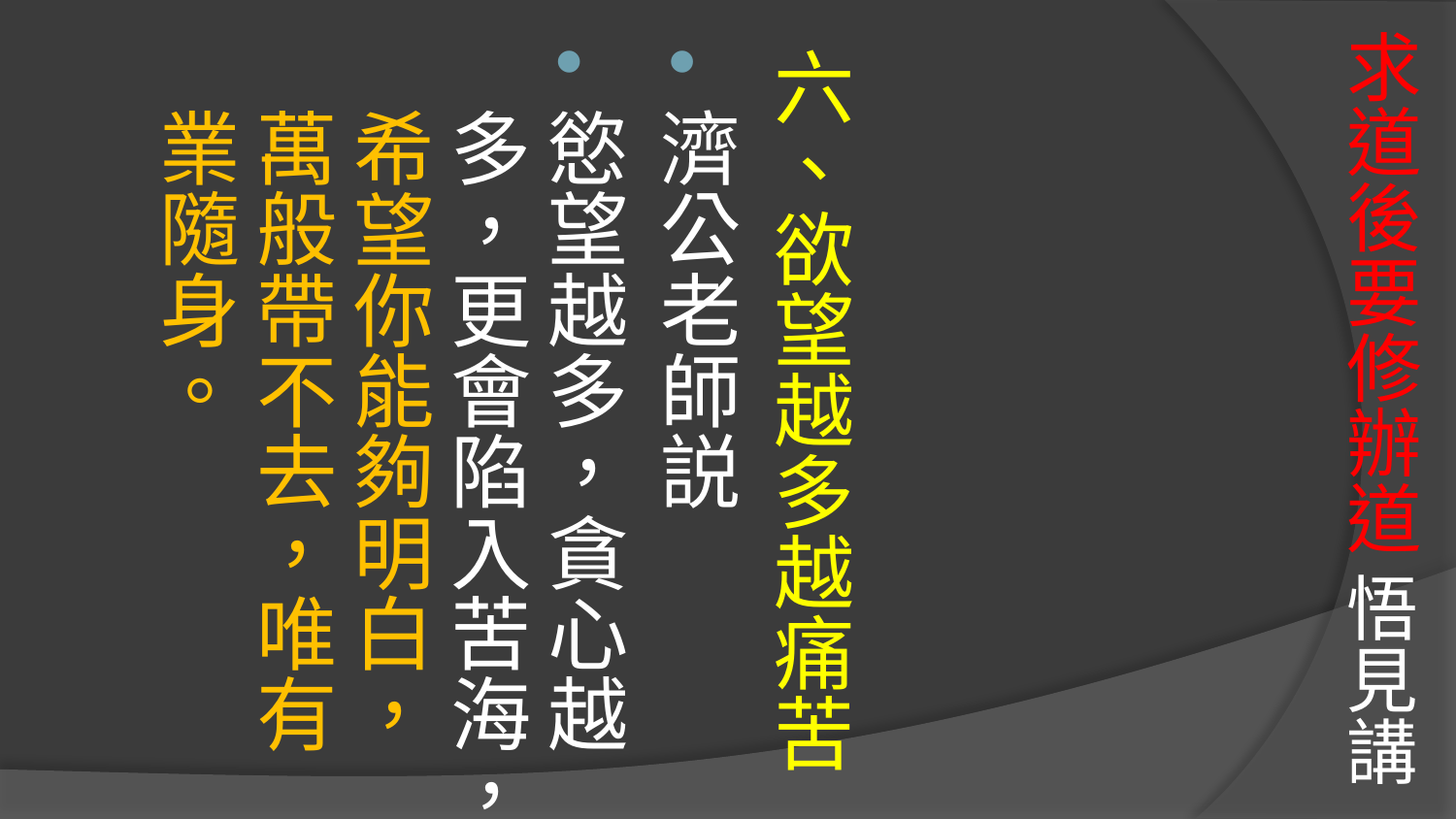

# 求道後要修辦道 悟見講
六、欲望越多越痛苦
濟公老師説
慾望越多，貪心越多，更會陷入苦海，希望你能夠明白，萬般帶不去，唯有業隨身。